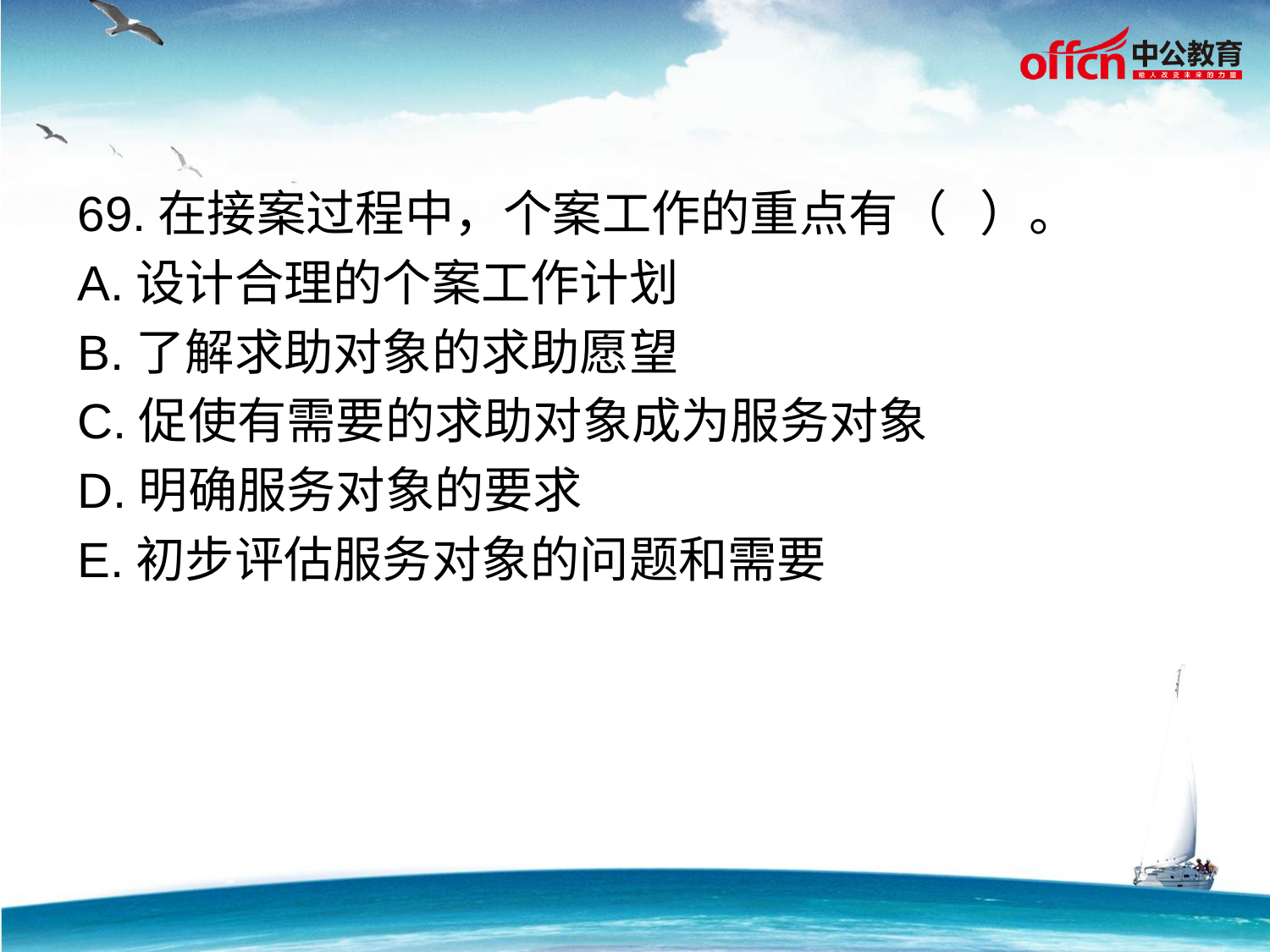

69.在接案过程中，个案工作的重点有（   ）。
A.设计合理的个案工作计划
B.了解求助对象的求助愿望
C.促使有需要的求助对象成为服务对象
D.明确服务对象的要求
E.初步评估服务对象的问题和需要